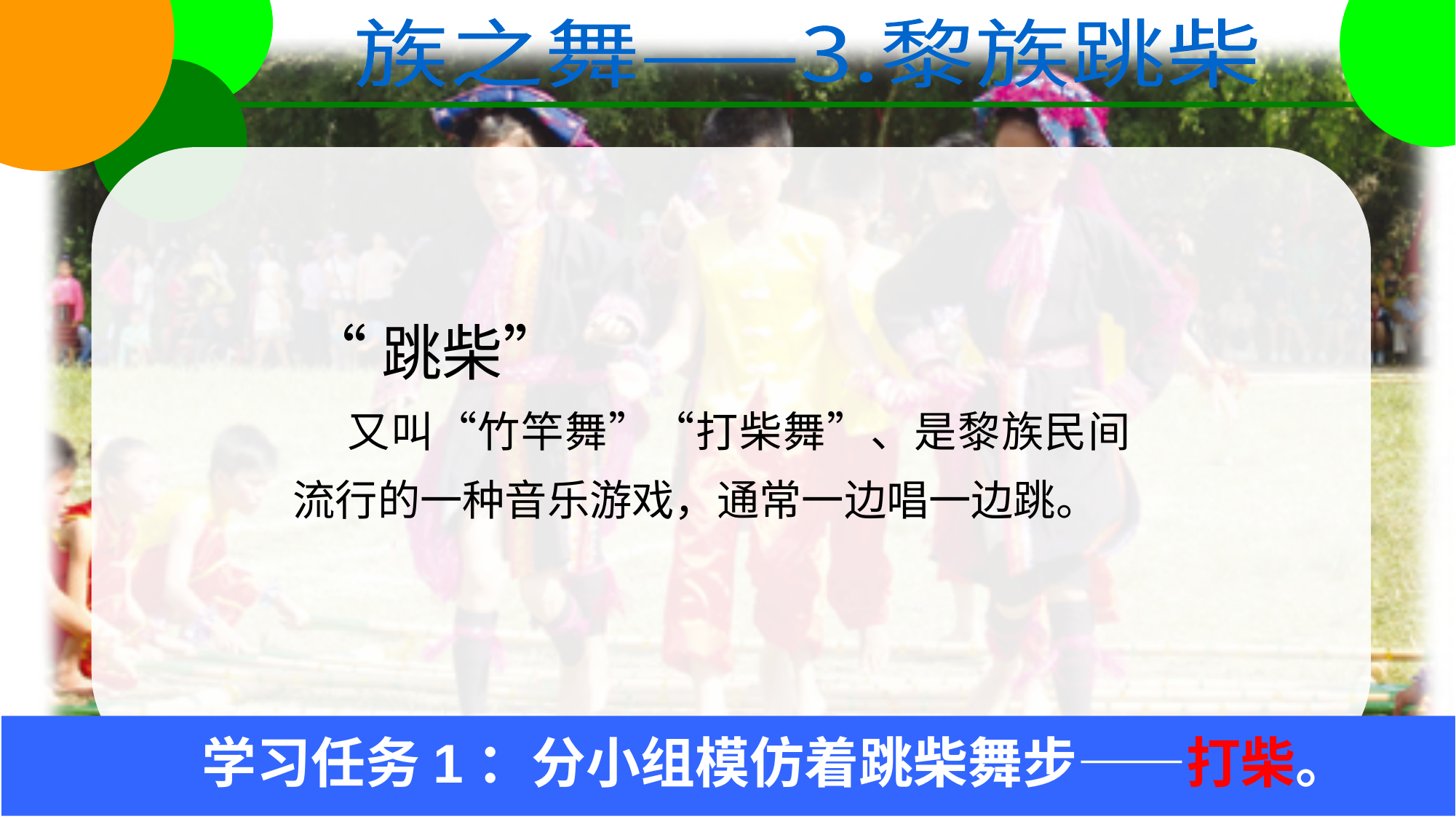

族之舞——3.黎族跳柴

 “跳柴”
    又叫“竹竿舞”“打柴舞”、是黎族民间流行的一种音乐游戏，通常一边唱一边跳。

学习任务1：分小组模仿着跳柴舞步——打柴。